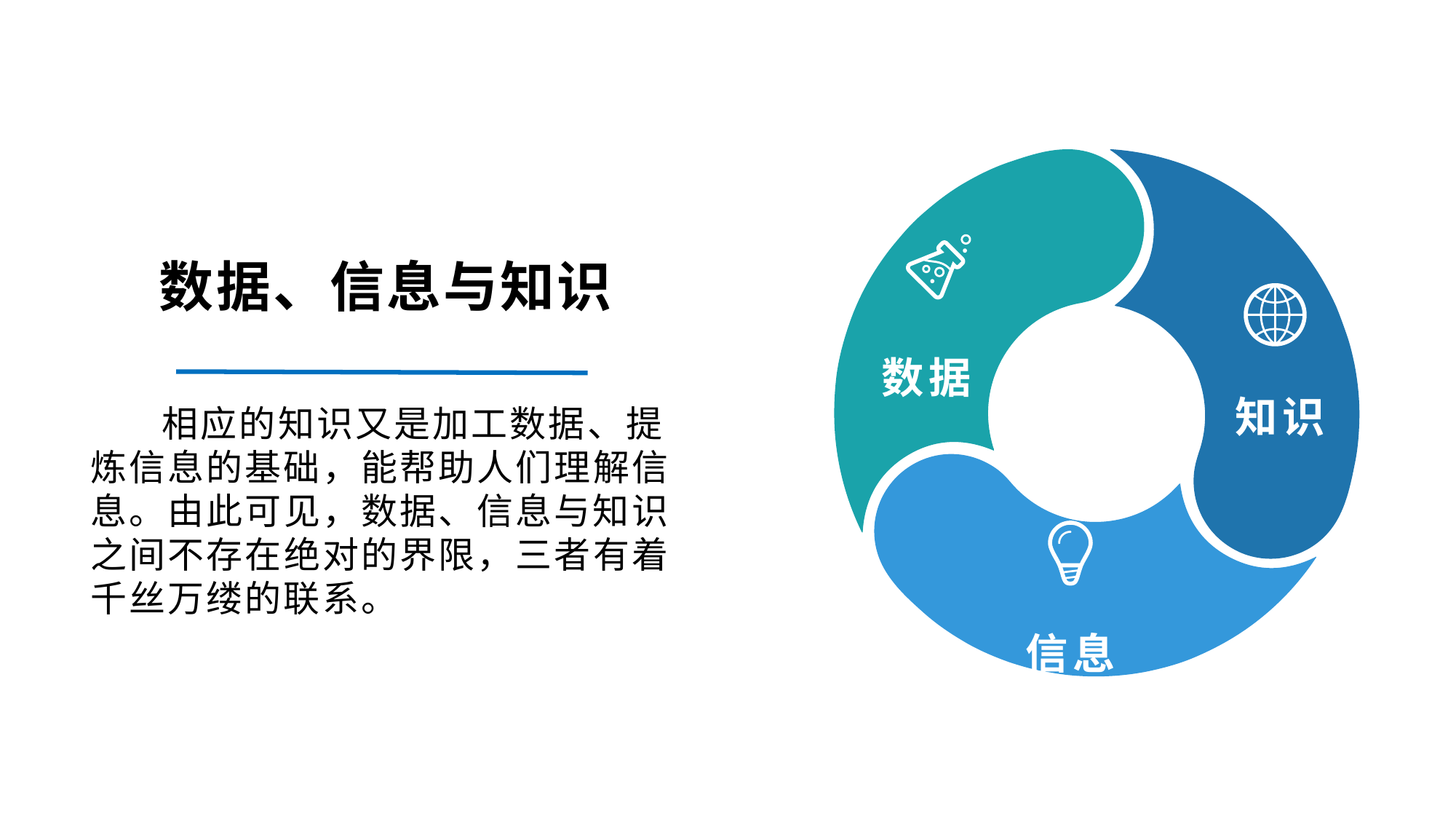

数据、信息与知识

数据
知识
      相应的知识又是加工数据、提炼信息的基础，能帮助人们理解信息。由此可见，数据、信息与知识之间不存在绝对的界限，三者有着千丝万缕的联系。

信息